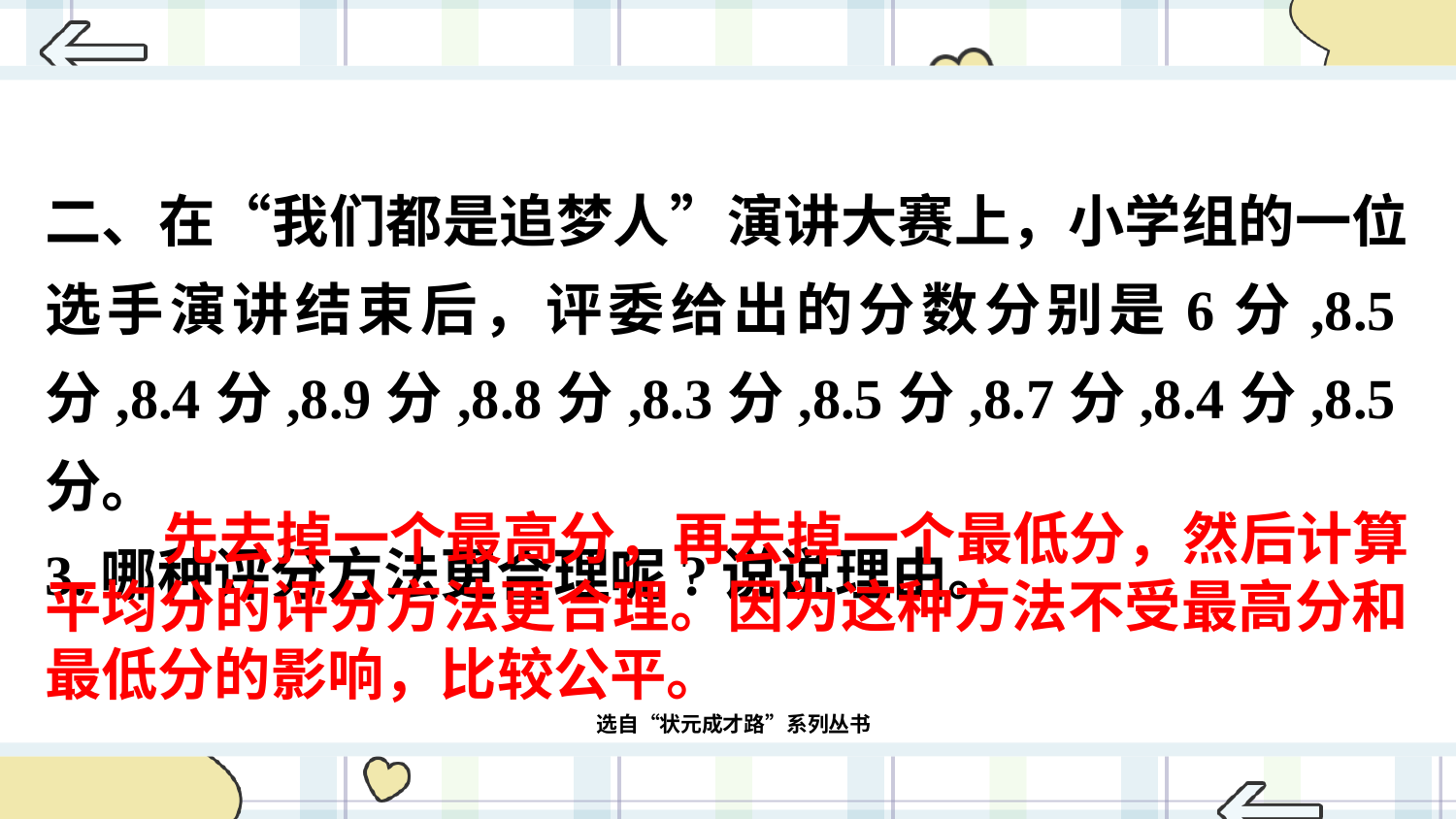

二、在“我们都是追梦人”演讲大赛上，小学组的一位选手演讲结束后，评委给出的分数分别是6分,8.5分,8.4分,8.9分,8.8分,8.3分,8.5分,8.7分,8.4分,8.5分。
3.哪种评分方法更合理呢?说说理由。
        先去掉一个最高分，再去掉一个最低分，然后计算平均分的评分方法更合理。因为这种方法不受最高分和最低分的影响，比较公平。
选自“状元成才路”系列丛书